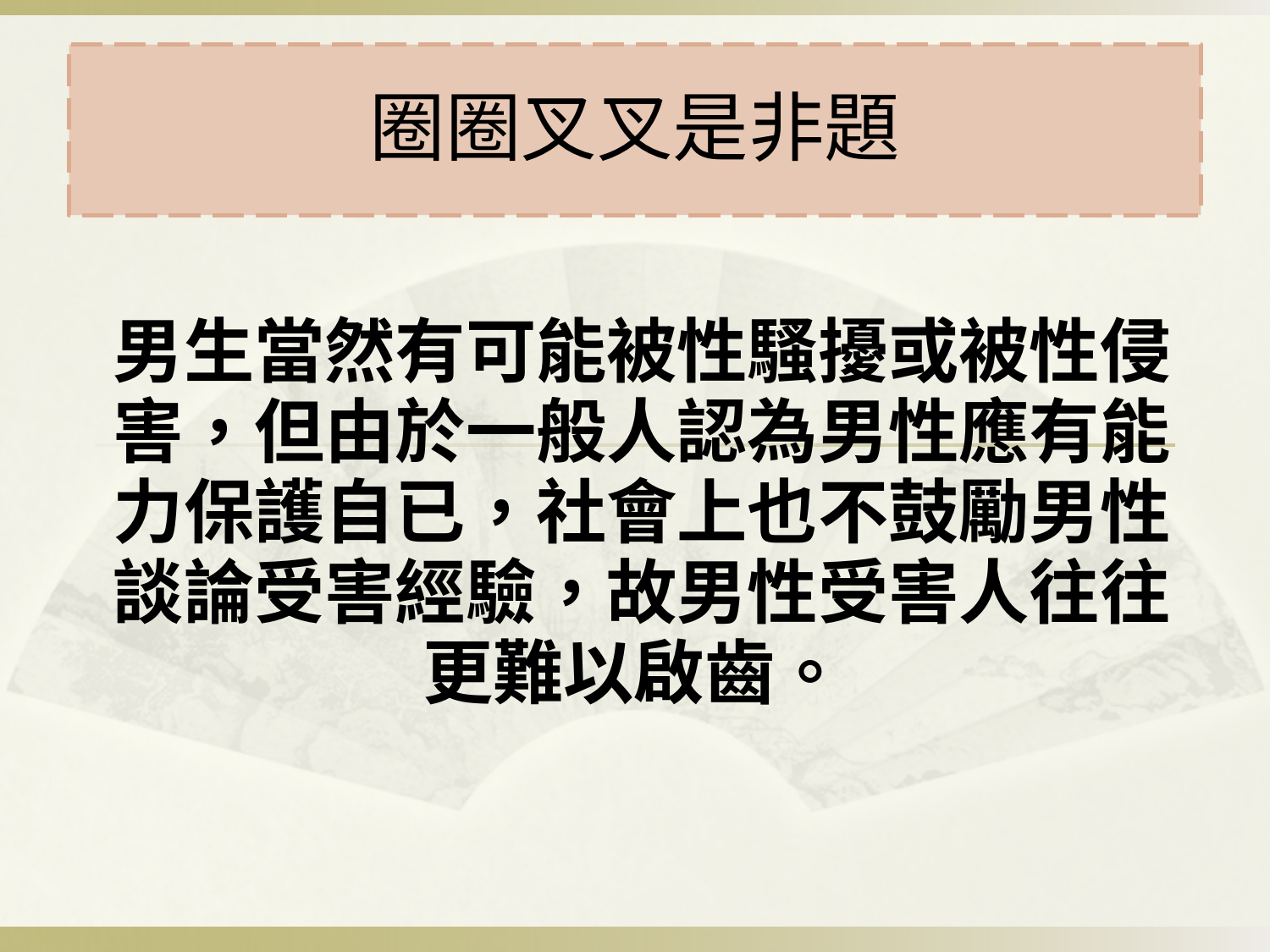

# 圈圈叉叉是非題

男生當然有可能被性騷擾或被性侵害，但由於一般人認為男性應有能力保護自已，社會上也不鼓勵男性談論受害經驗，故男性受害人往往更難以啟齒。